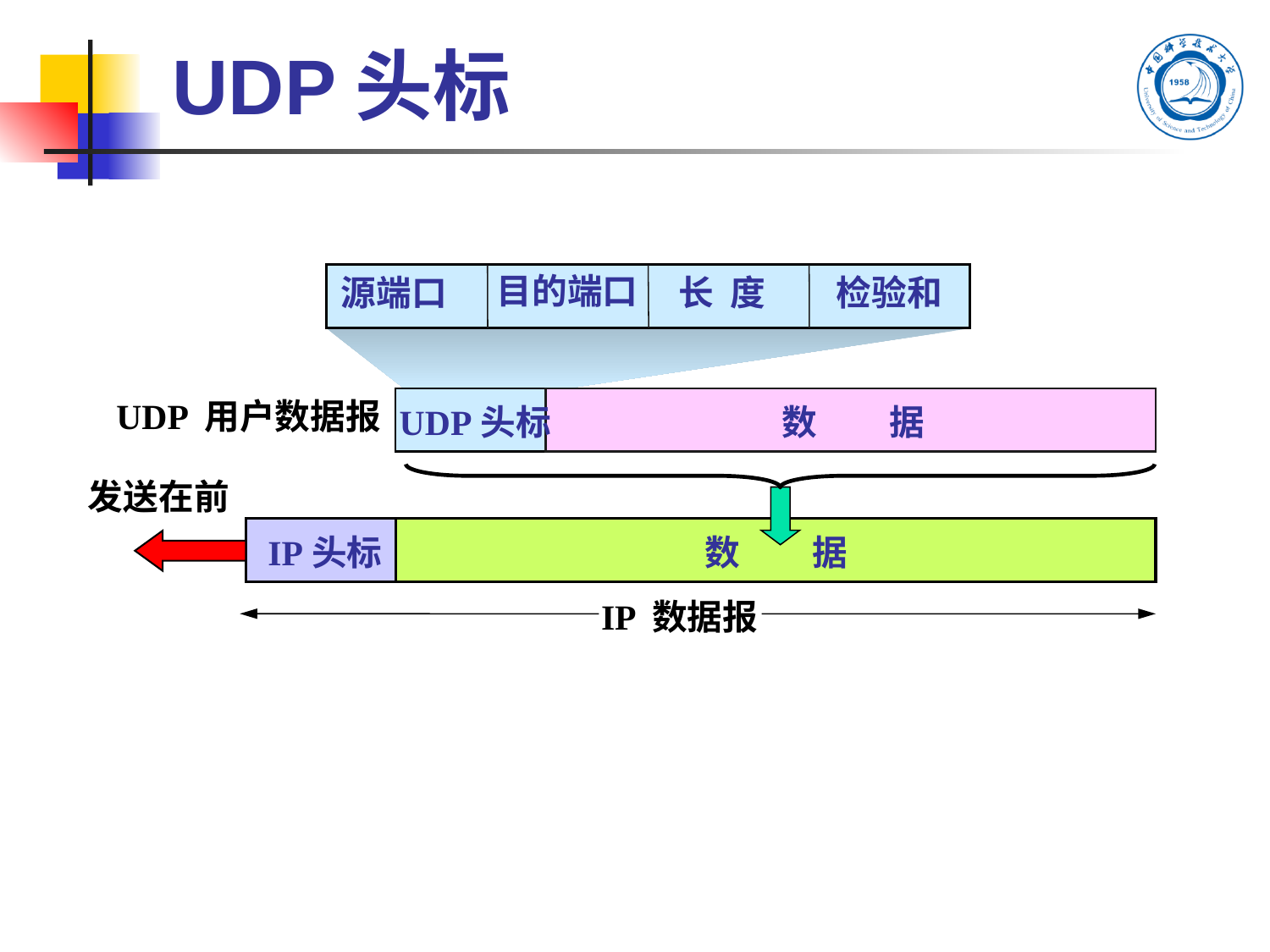

# UDP头标

目的端口
长  度
源端口
检验和

UDP 用户数据报

UDP头标
数         据
发送在前

IP头标
数         据

IP 数据报